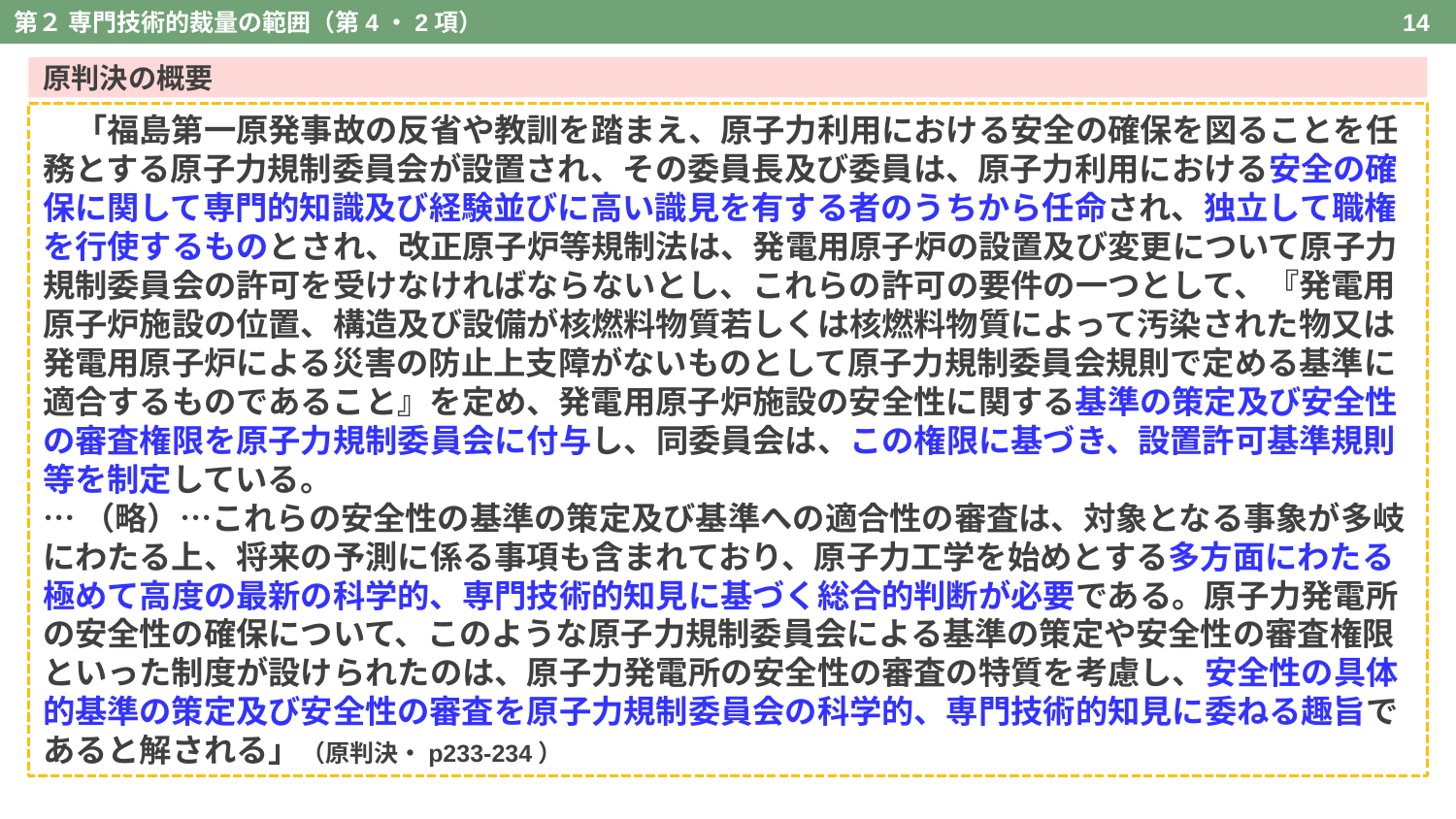

第２ 専門技術的裁量の範囲（第4・2項）
14
原判決の概要
　「福島第⼀原発事故の反省や教訓を踏まえ、原⼦⼒利⽤における安全の確保を図ることを任務とする原⼦⼒規制委員会が設置され、その委員⻑及び委員は、原⼦⼒利⽤における安全の確保に関して専⾨的知識及び経験並びに⾼い識⾒を有する者のうちから任命され、独⽴して職権を⾏使するものとされ、改正原⼦炉等規制法は、発電⽤原⼦炉の設置及び変更について原⼦⼒規制委員会の許可を受けなければならないとし、これらの許可の要件の⼀つとして、『発電⽤原⼦炉施設の位置、構造及び設備が核燃料物質若しくは核燃料物質によって汚染された物⼜は発電⽤原⼦炉による災害の防⽌上⽀障がないものとして原⼦⼒規制委員会規則で定める基準に適合するものであること』を定め、発電⽤原⼦炉施設の安全性に関する基準の策定及び安全性の審査権限を原⼦⼒規制委員会に付与し、同委員会は、この権限に基づき、設置許可基準規則等を制定している。
…（略）…これらの安全性の基準の策定及び基準への適合性の審査は、対象となる事象が多岐にわたる上、将来の予測に係る事項も含まれており、原⼦⼒⼯学を始めとする多⽅⾯にわたる極めて⾼度の最新の科学的、専⾨技術的知⾒に基づく総合的判断が必要である。原⼦⼒発電所の安全性の確保について、このような原⼦⼒規制委員会による基準の策定や安全性の審査権限といった制度が設けられたのは、原⼦⼒発電所の安全性の審査の特質を考慮し、安全性の具体的基準の策定及び安全性の審査を原⼦⼒規制委員会の科学的、専⾨技術的知⾒に委ねる趣旨であると解される」（原判決・p233-234）